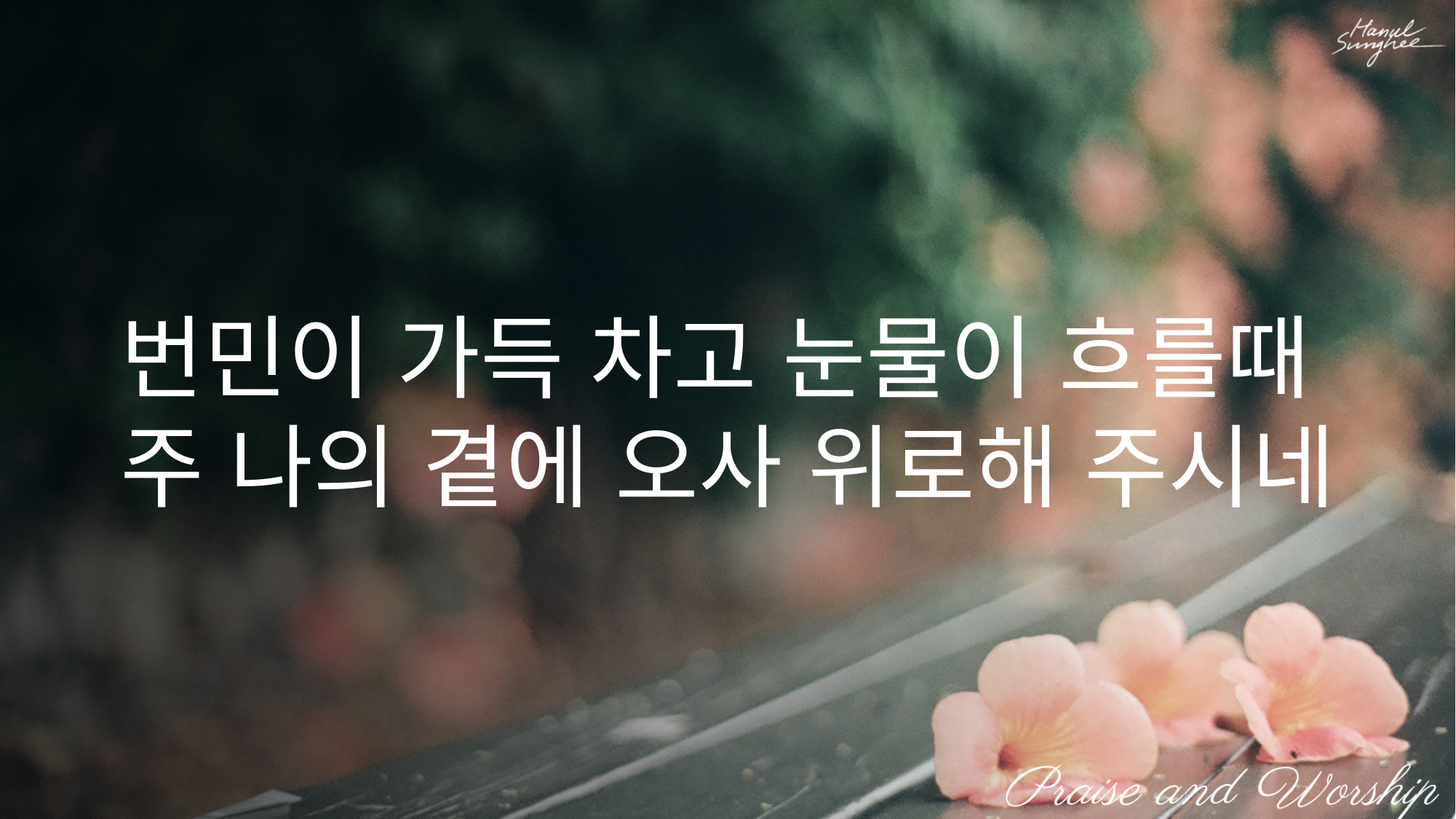

번민이 가득 차고 눈물이 흐를때
주 나의 곁에 오사 위로해 주시네